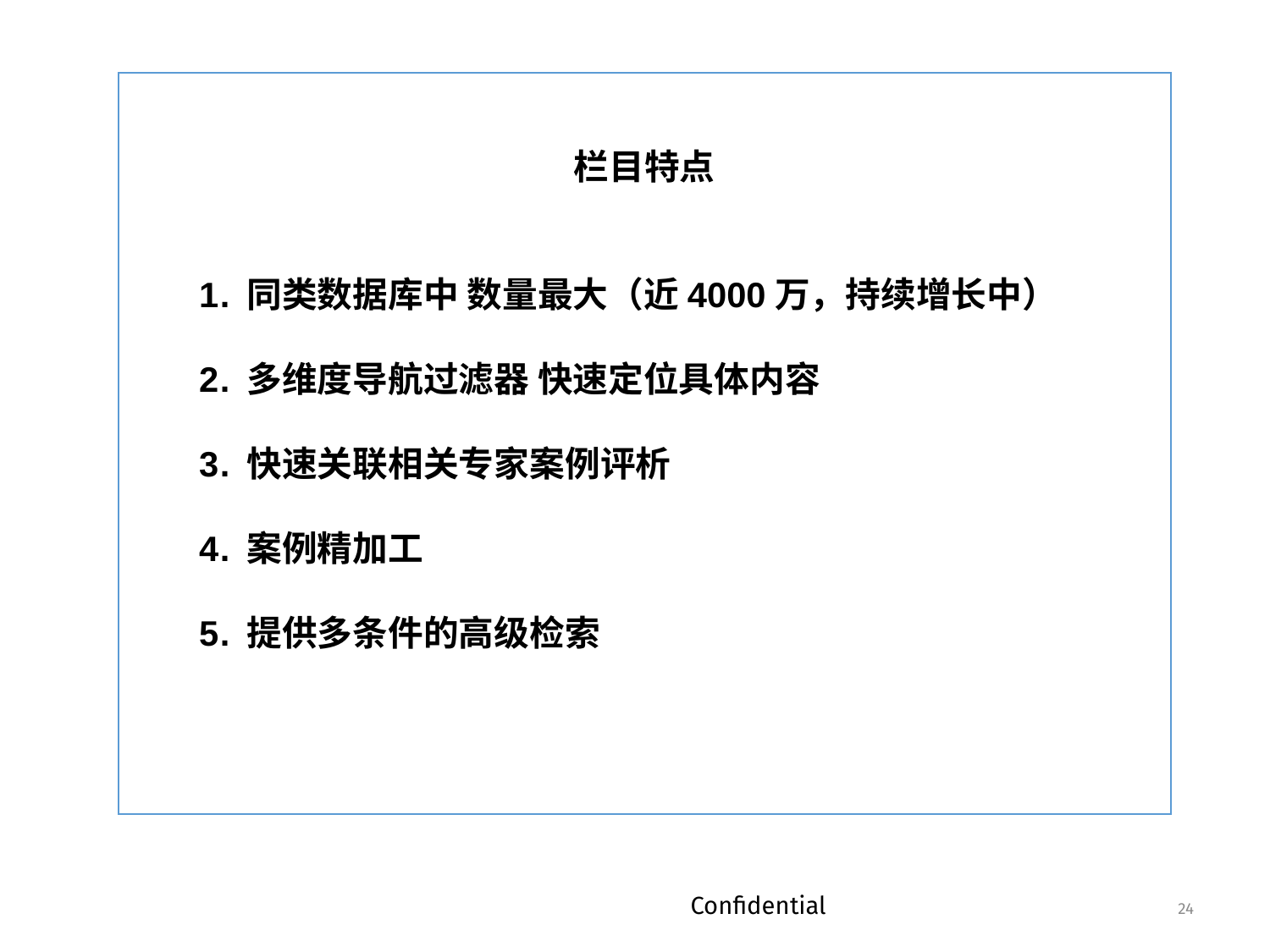

栏目特点

同类数据库中 数量最大（近4000万，持续增长中）

多维度导航过滤器 快速定位具体内容

快速关联相关专家案例评析

案例精加工

提供多条件的高级检索
24